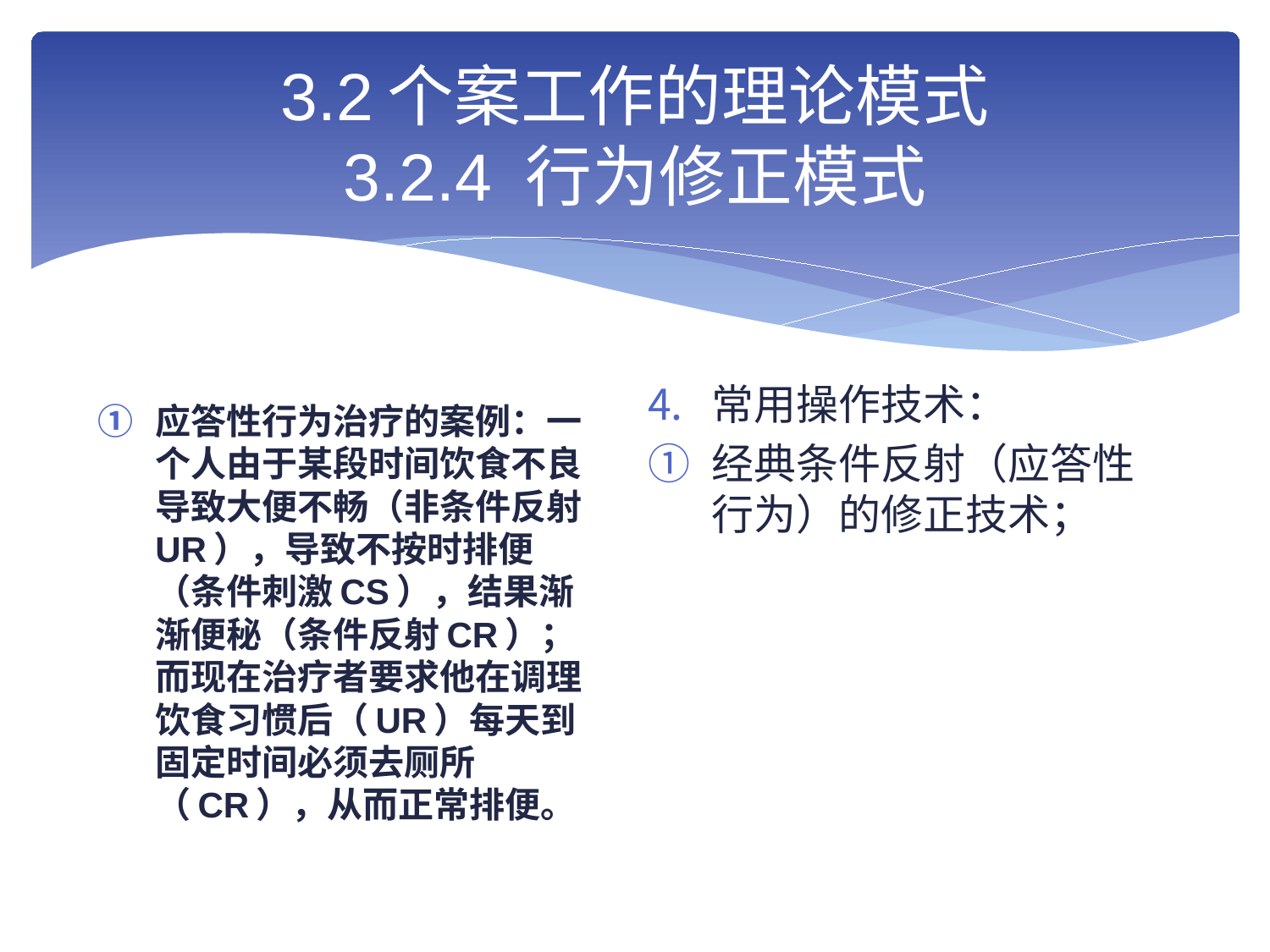

# 3.2个案工作的理论模式 3.2.4 行为修正模式
常用操作技术：
经典条件反射（应答性行为）的修正技术；
应答性行为治疗的案例：一个人由于某段时间饮食不良导致大便不畅（非条件反射UR），导致不按时排便（条件刺激CS），结果渐渐便秘（条件反射CR）；而现在治疗者要求他在调理饮食习惯后（UR）每天到固定时间必须去厕所（CR），从而正常排便。